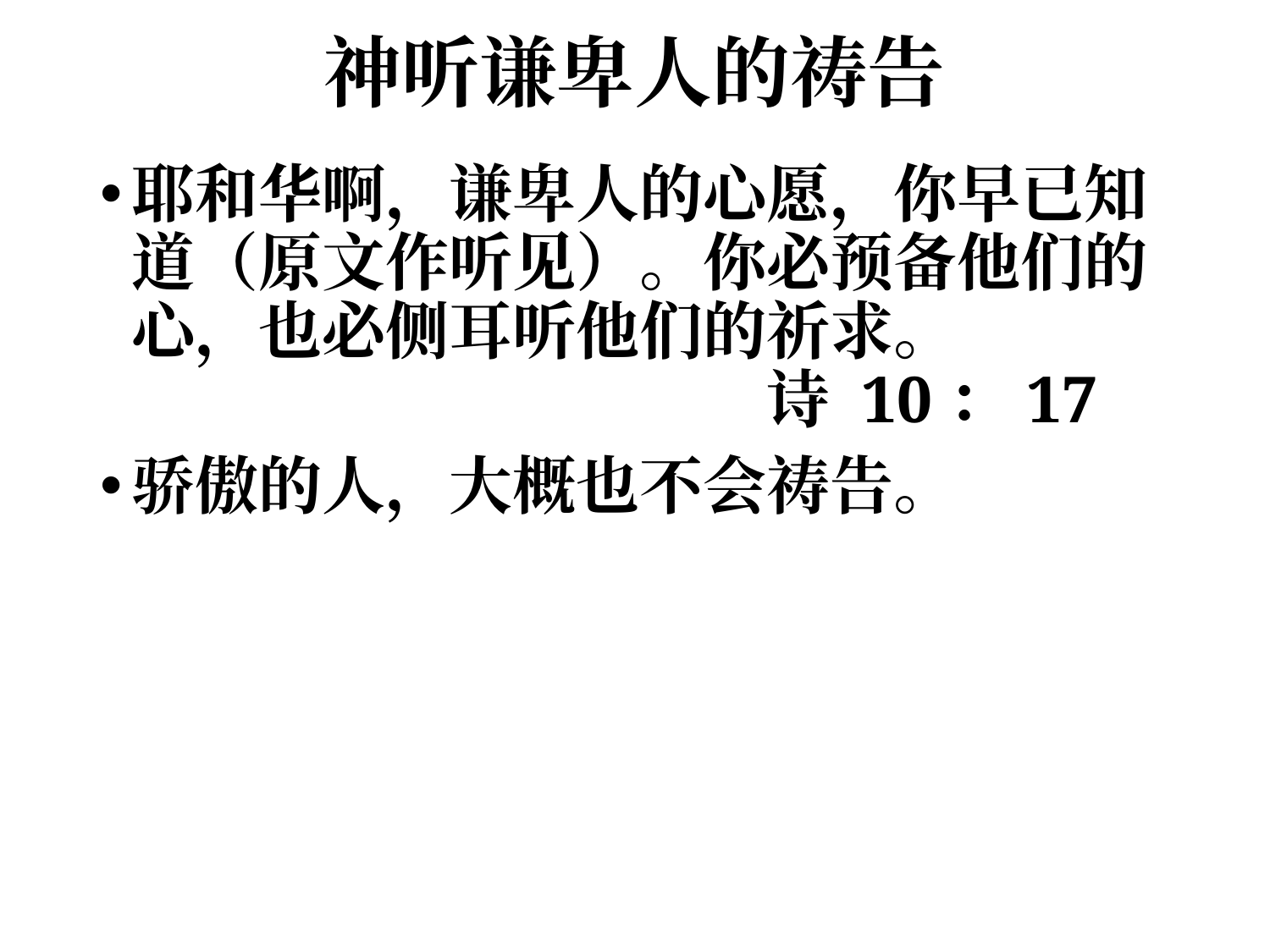

# 神听谦卑人的祷告
耶和华啊，谦卑人的心愿，你早已知道（原文作听见）。你必预备他们的心，也必侧耳听他们的祈求。							诗 10：17
骄傲的人，大概也不会祷告。